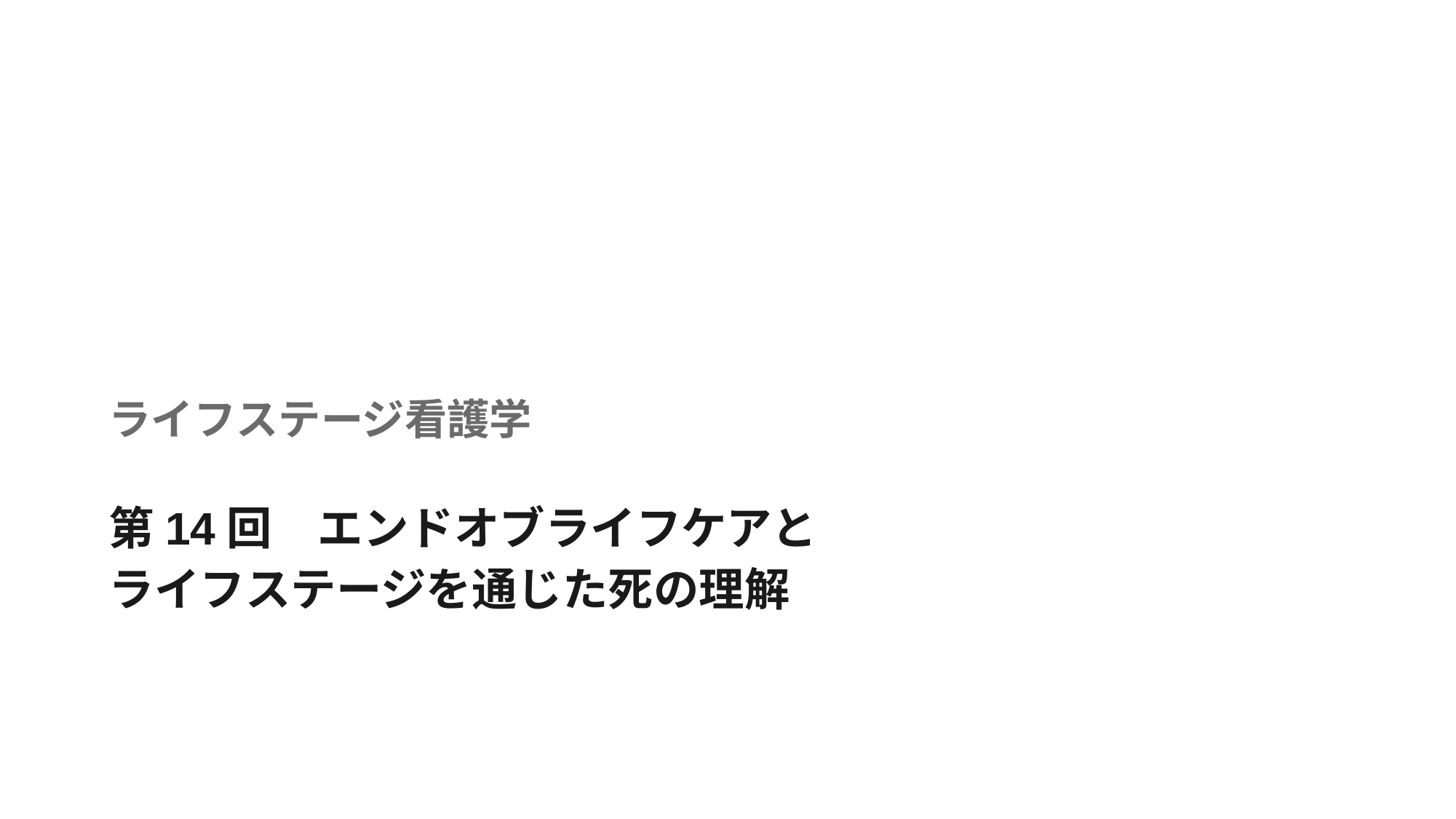

ライフステージ看護学
第14回　エンドオブライフケアと
ライフステージを通じた死の理解